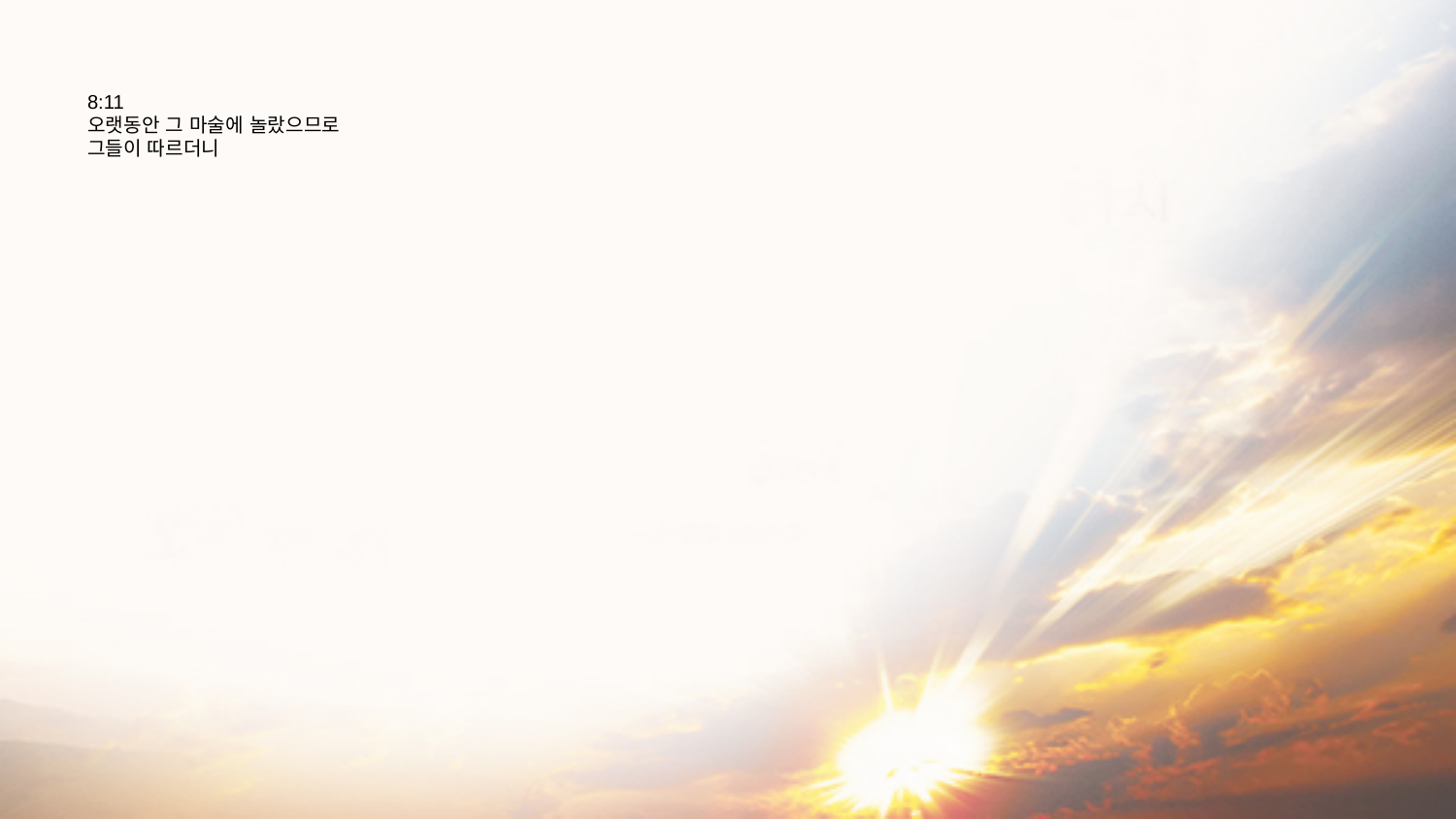

# 8:11 오랫동안 그 마술에 놀랐으므로 그들이 따르더니